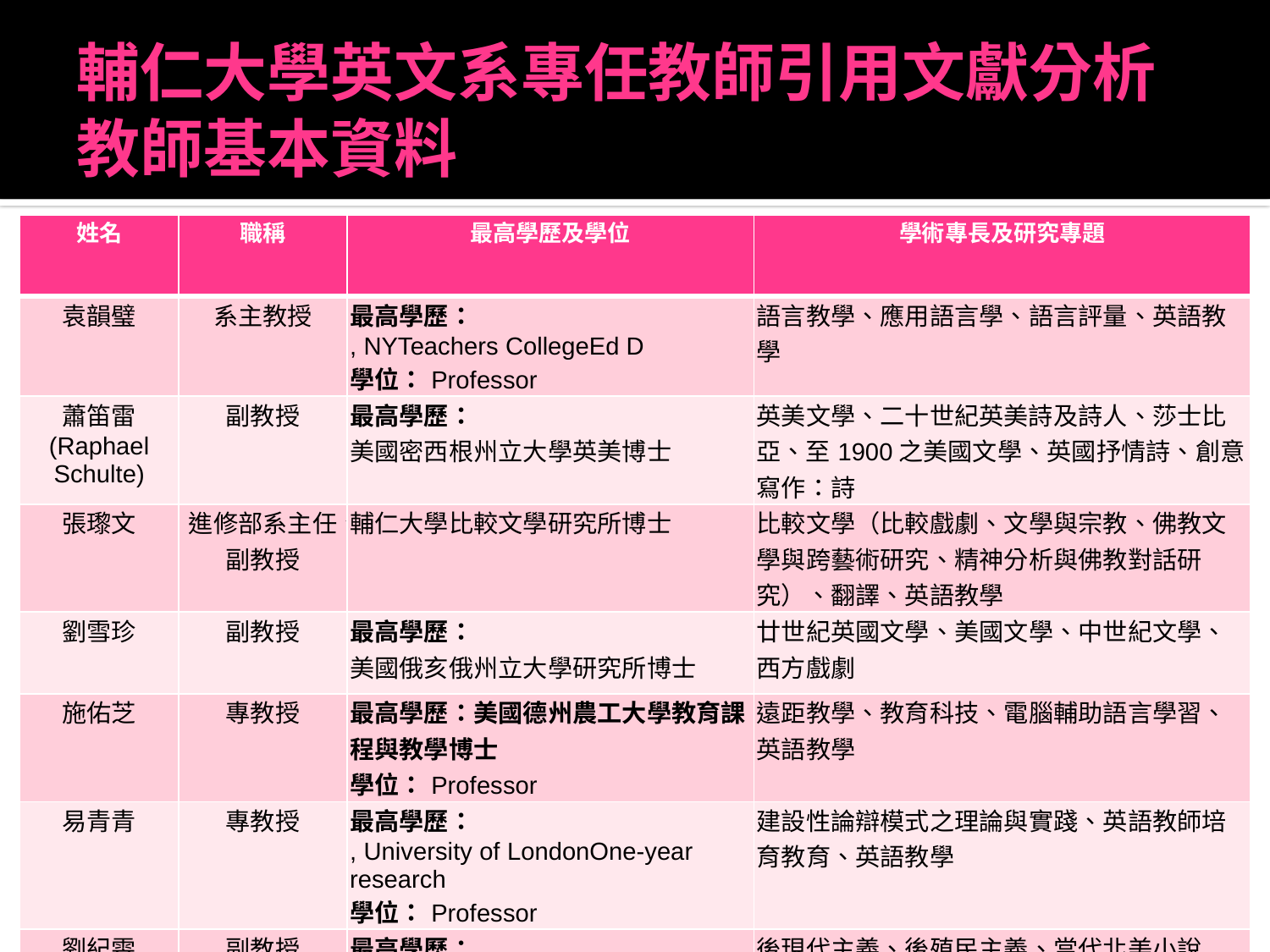

# 輔仁大學英文系專任教師引用文獻分析 教師基本資料
| 姓名 | 職稱 | 最高學歷及學位 | 學術專長及研究專題 |
| --- | --- | --- | --- |
| 袁韻璧 | 系主教授 | 最高學歷： , NYTeachers CollegeEd D 學位：Professor | 語言教學、應用語言學、語言評量、英語教學 |
| 蕭笛雷 (Raphael Schulte) | 副教授 | 最高學歷： 美國密西根州立大學英美博士 | 英美文學、二十世紀英美詩及詩人、莎士比亞、至1900之美國文學、英國抒情詩、創意寫作：詩 |
| 張瓈文 | 進修部系主任、副教授 | 輔仁大學比較文學研究所博士 | 比較文學（比較戲劇、文學與宗教、佛教文學與跨藝術研究、精神分析與佛教對話研究）、翻譯、英語教學 |
| 劉雪珍 | 副教授 | 最高學歷： 美國俄亥俄州立大學研究所博士 | 廿世紀英國文學、美國文學、中世紀文學、西方戲劇 |
| 施佑芝 | 專教授 | 最高學歷：美國德州農工大學教育課程與教學博士 學位：Professor | 遠距教學、教育科技、電腦輔助語言學習、英語教學 |
| 易青青 | 專教授 | 最高學歷： , University of LondonOne-year research 學位：Professor | 建設性論辯模式之理論與實踐、英語教師培育教育、英語教學 |
| 劉紀雯 | 副教授 | 最高學歷： 美國紐約州立大學英美博士 | 後現代主義、後殖民主義、當代北美小說 |